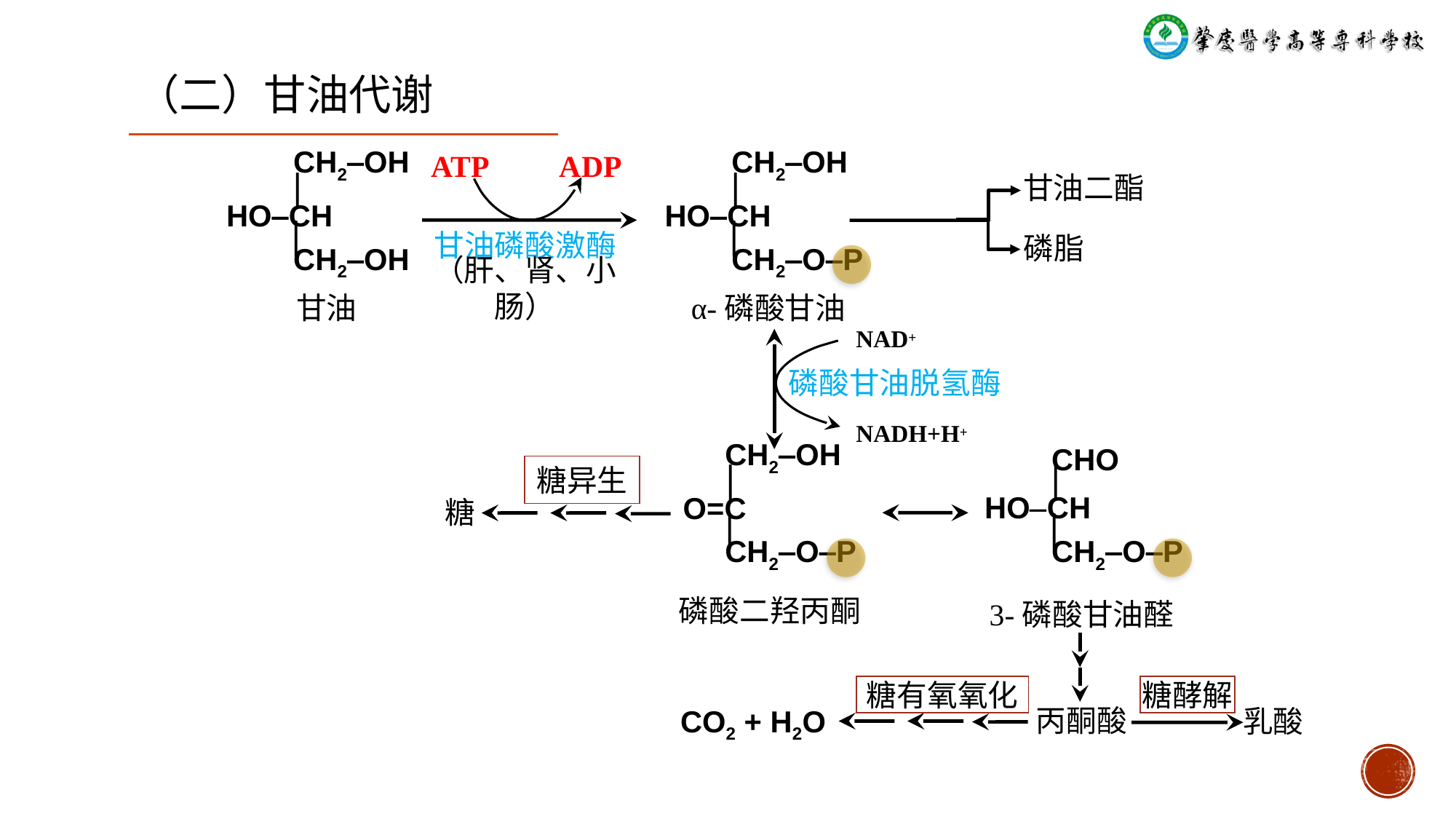

# （二）甘油代谢

ATP
ADP
        CH2‒OH
        ׀
HO‒CH
        ׀
        CH2‒OH
        CH2‒OH
        ׀
HO‒CH
        ׀
        CH2‒O‒P
甘油二酯

甘油磷酸激酶

磷脂

（肝、肾、小肠）
甘油
α-磷酸甘油
NAD+

磷酸甘油脱氢酶
NADH+H+
     CH2‒OH
     ׀
O=C
     ׀
     CH2‒O‒P
        CHO
        ׀
HO‒CH
        ׀
        CH2‒O‒P
糖异生
糖

3-磷酸甘油醛
磷酸二羟丙酮
糖有氧氧化
糖酵解
丙酮酸
乳酸
CO2 + H2O